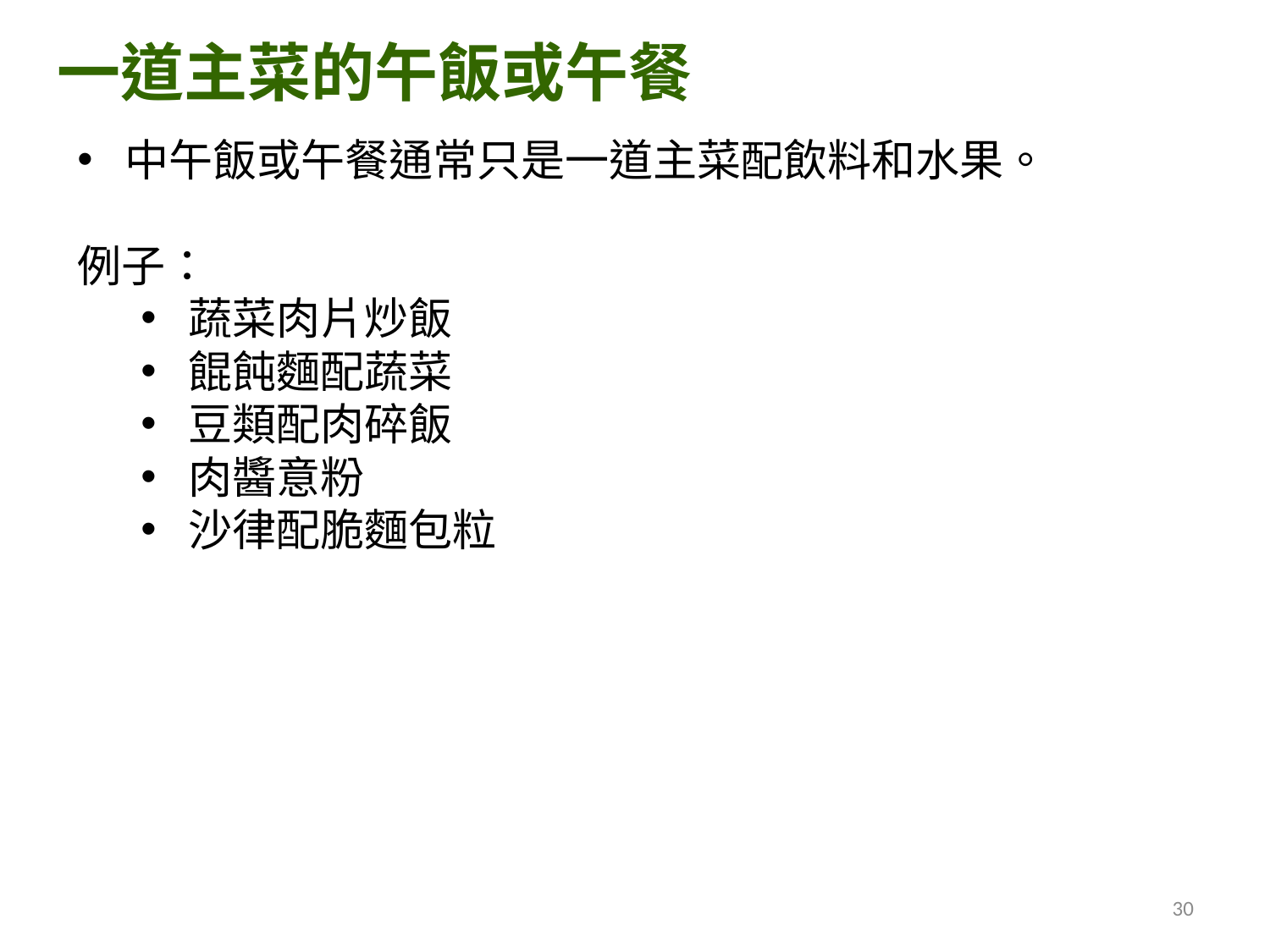

一道主菜的午飯或午餐
中午飯或午餐通常只是一道主菜配飲料和水果。

例子：
蔬菜肉片炒飯
餛飩麵配蔬菜
豆類配肉碎飯
肉醬意粉
沙律配脆麵包粒
30